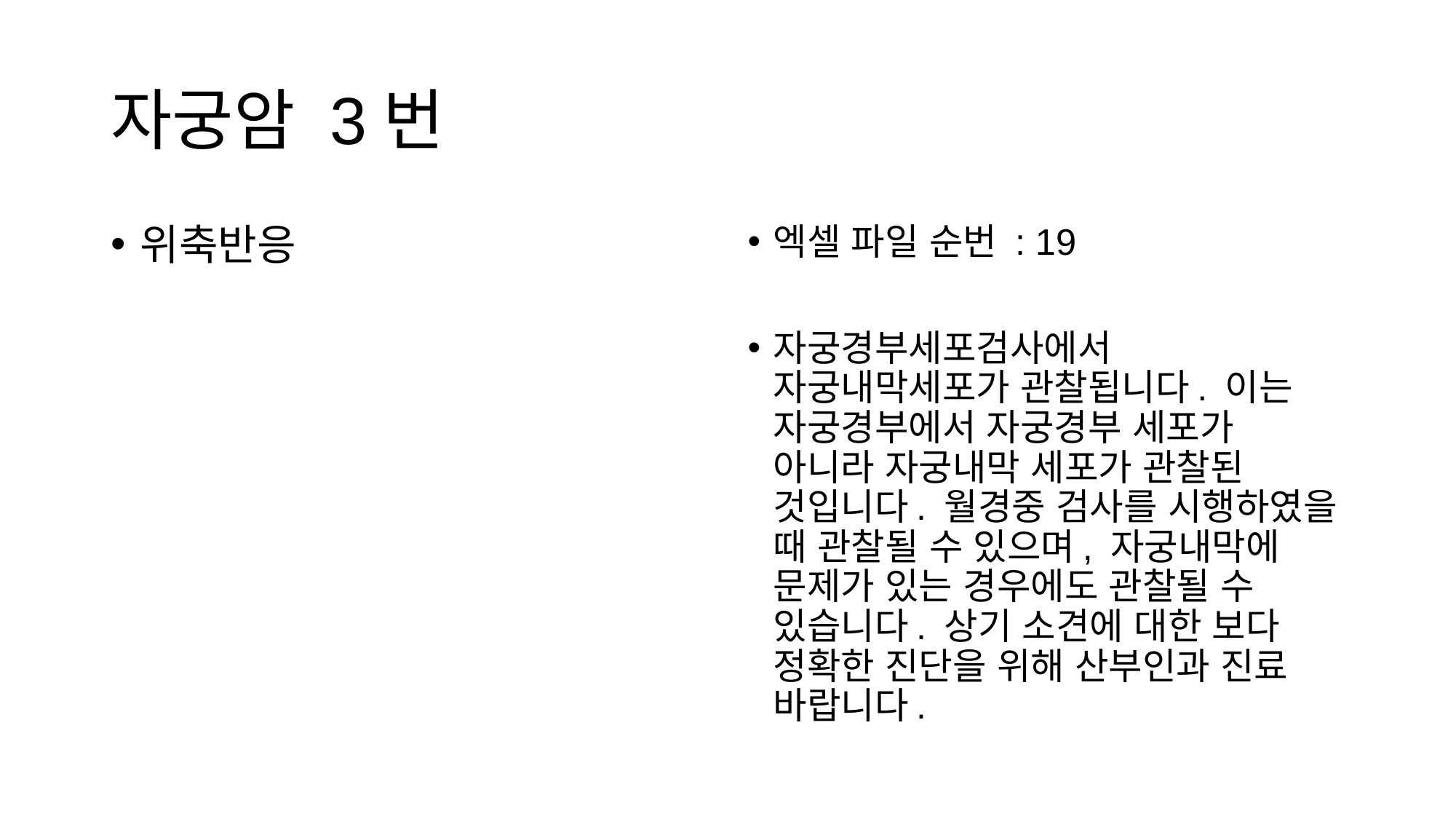

# 자궁암 3번
위축반응
엑셀 파일 순번 : 19

자궁경부세포검사에서 자궁내막세포가 관찰됩니다. 이는 자궁경부에서 자궁경부 세포가 아니라 자궁내막 세포가 관찰된 것입니다. 월경중 검사를 시행하였을 때 관찰될 수 있으며, 자궁내막에 문제가 있는 경우에도 관찰될 수 있습니다. 상기 소견에 대한 보다 정확한 진단을 위해 산부인과 진료 바랍니다.